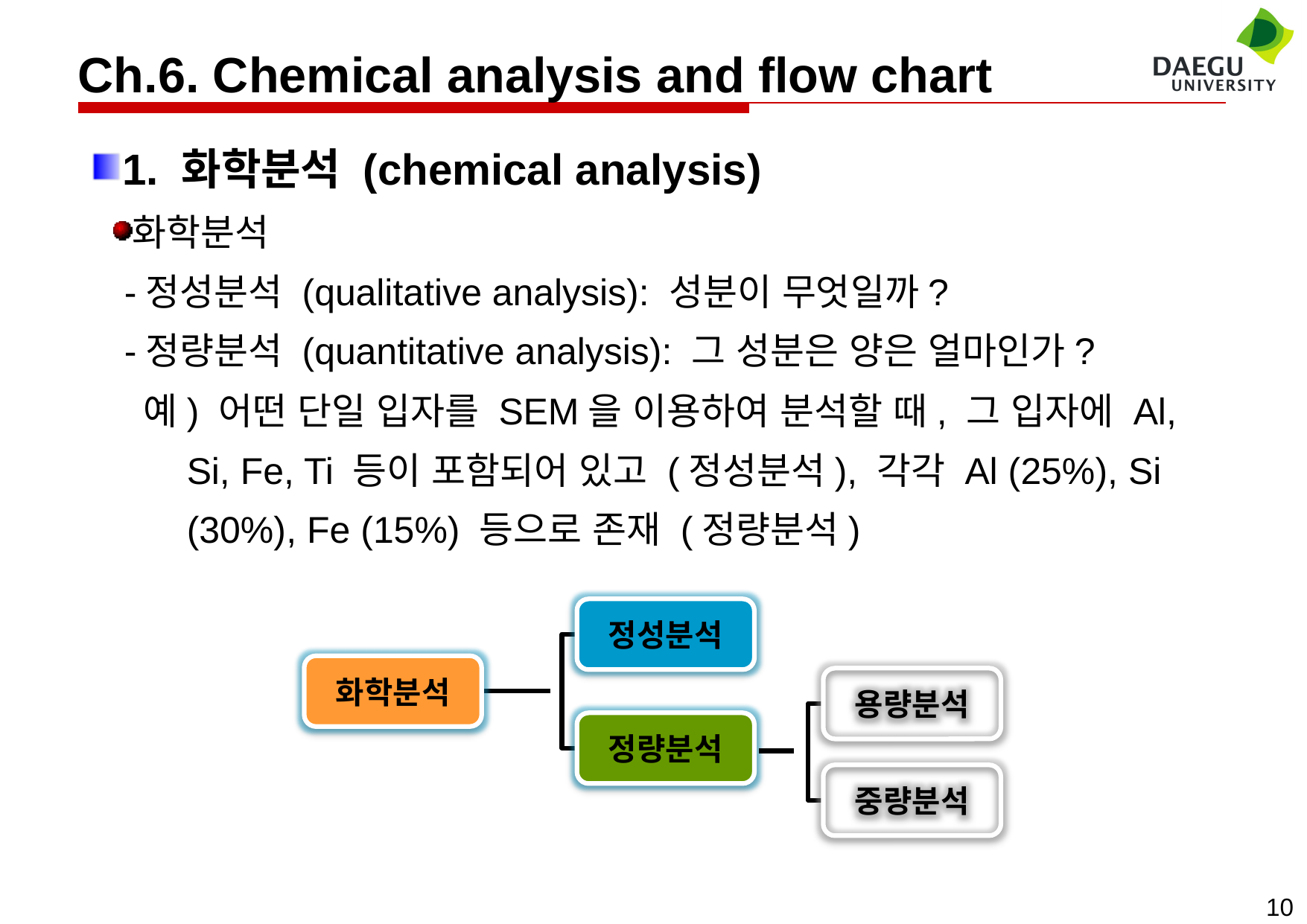

Ch.6. Chemical analysis and flow chart
1. 화학분석 (chemical analysis)
화학분석
 -정성분석 (qualitative analysis): 성분이 무엇일까?
 -정량분석 (quantitative analysis): 그 성분은 양은 얼마인가?
  예) 어떤 단일 입자를 SEM을 이용하여 분석할 때, 그 입자에 Al,
       Si, Fe, Ti 등이 포함되어 있고 (정성분석), 각각 Al (25%), Si
       (30%), Fe (15%) 등으로 존재 (정량분석)
정성분석
정량분석
화학분석
용량분석
중량분석
10